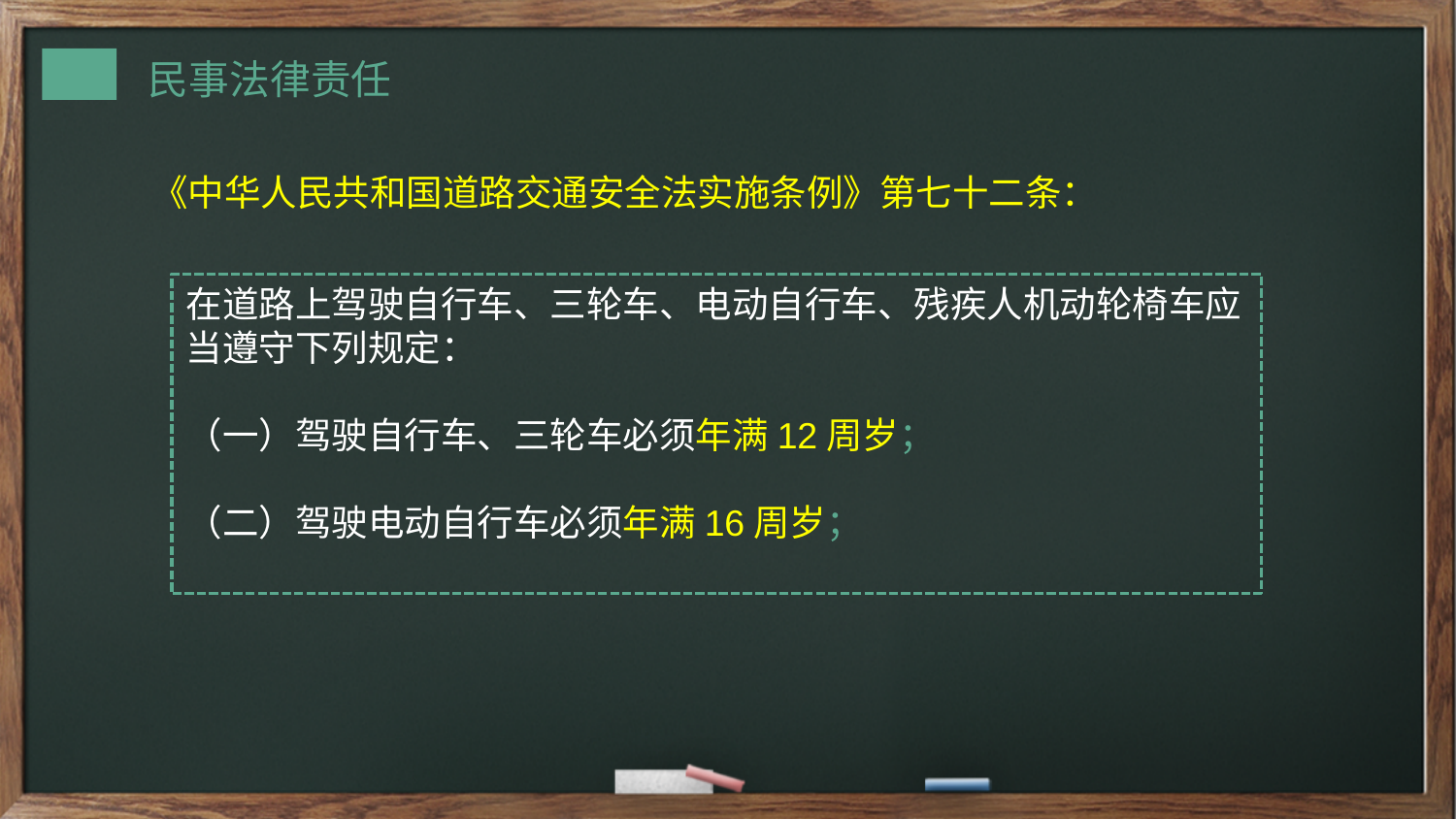

《中华人民共和国道路交通安全法实施条例》第七十二条：
在道路上驾驶自行车、三轮车、电动自行车、残疾人机动轮椅车应当遵守下列规定：
（一）驾驶自行车、三轮车必须年满12周岁；
（二）驾驶电动自行车必须年满16周岁；